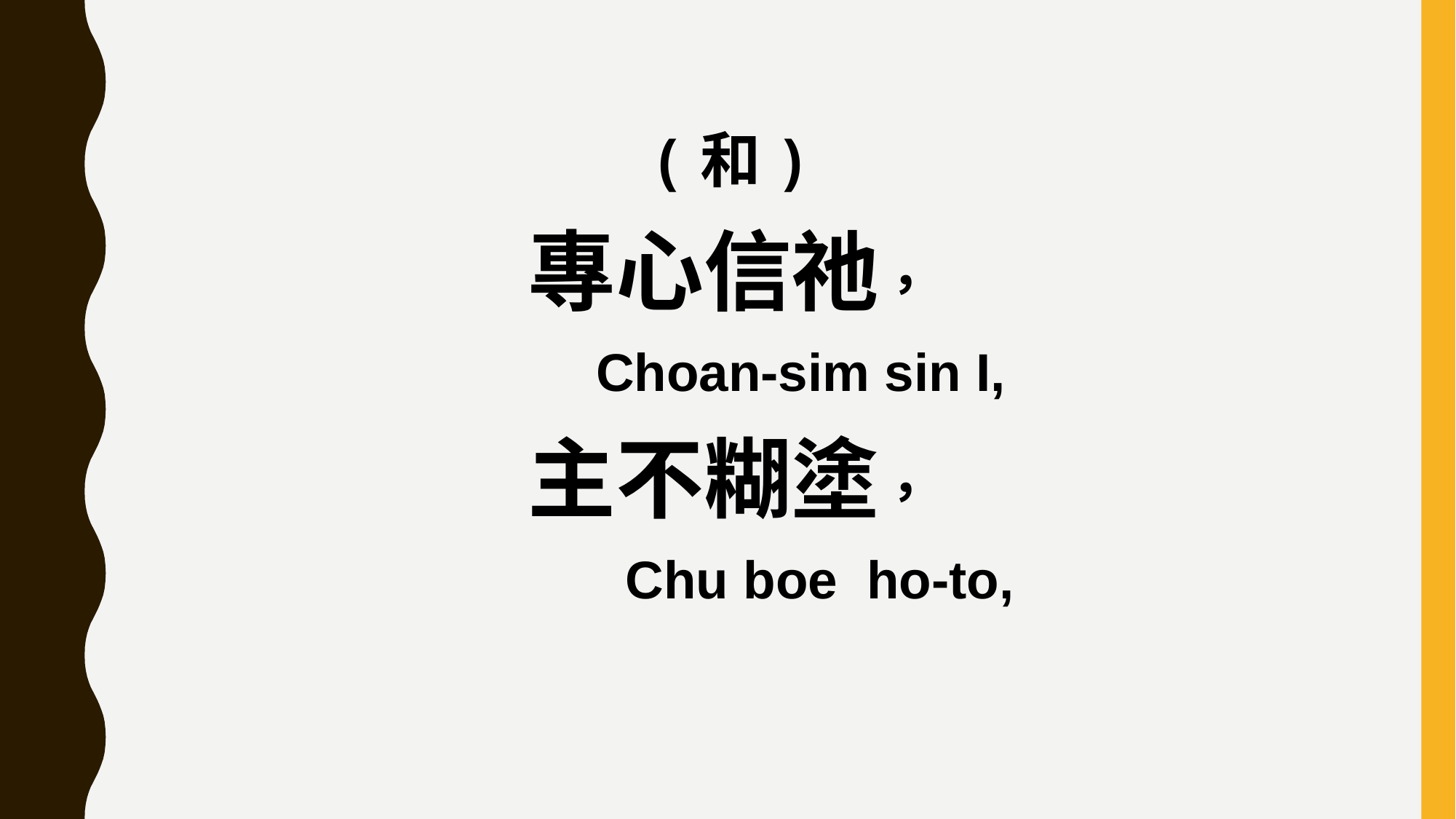

(和)
專心信祂，
                           Choan-sim sin I,
主不糊塗，
                             Chu boe  ho-to,